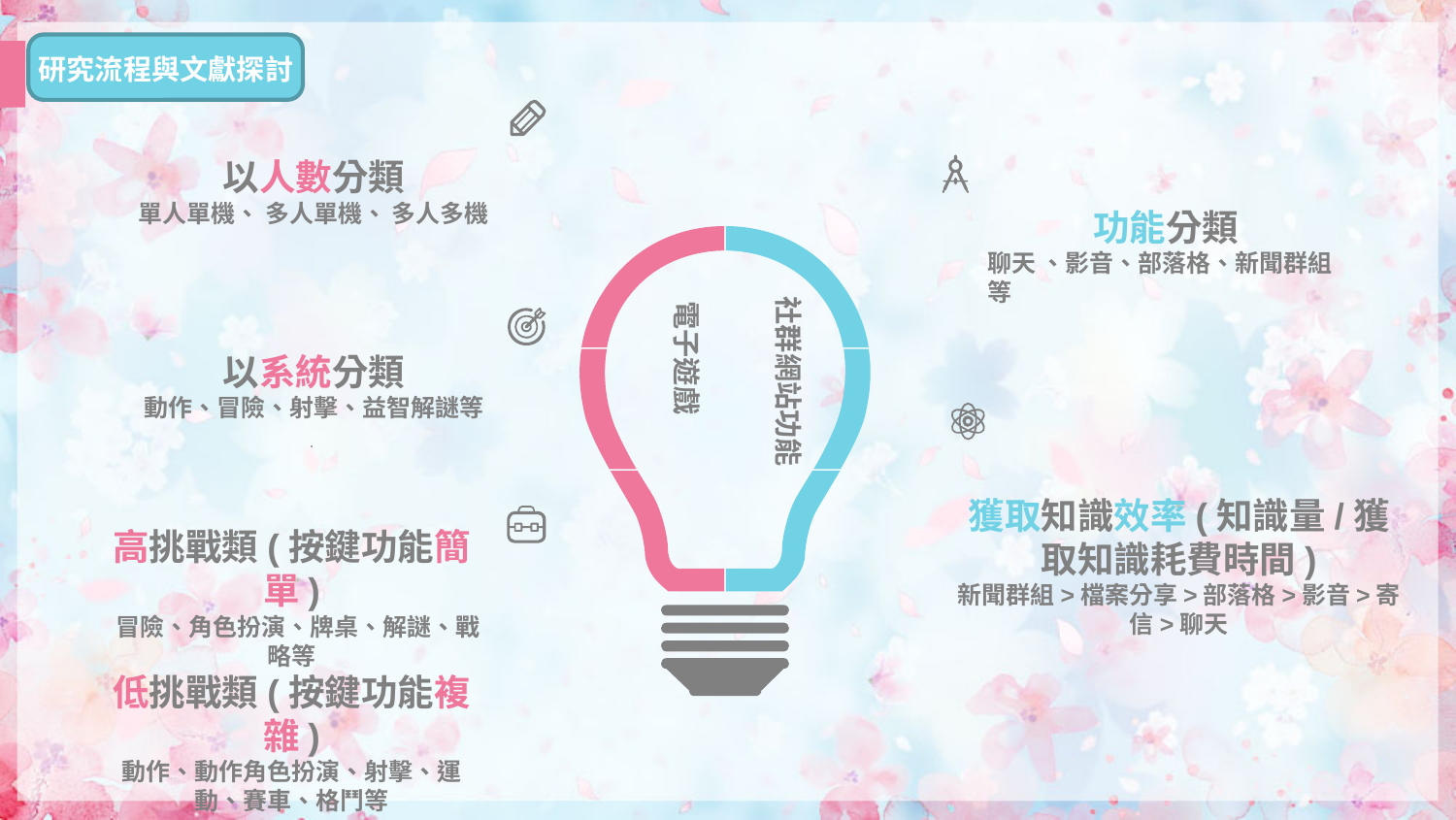

研究流程與文獻探討

以人數分類
單人單機、 多人單機、 多人多機

功能分類
聊天 、影音、部落格、新聞群組等

社群網站功能

電子遊戲

以系統分類
動作、冒險、射擊、益智解謎等
.

獲取知識效率(知識量/獲取知識耗費時間)
新聞群組>檔案分享>部落格>影音>寄信>聊天

高挑戰類(按鍵功能簡單)
 冒險、角色扮演、牌桌、解謎、戰略等
低挑戰類(按鍵功能複雜)
動作、動作角色扮演、射擊、運動、賽車、格鬥等